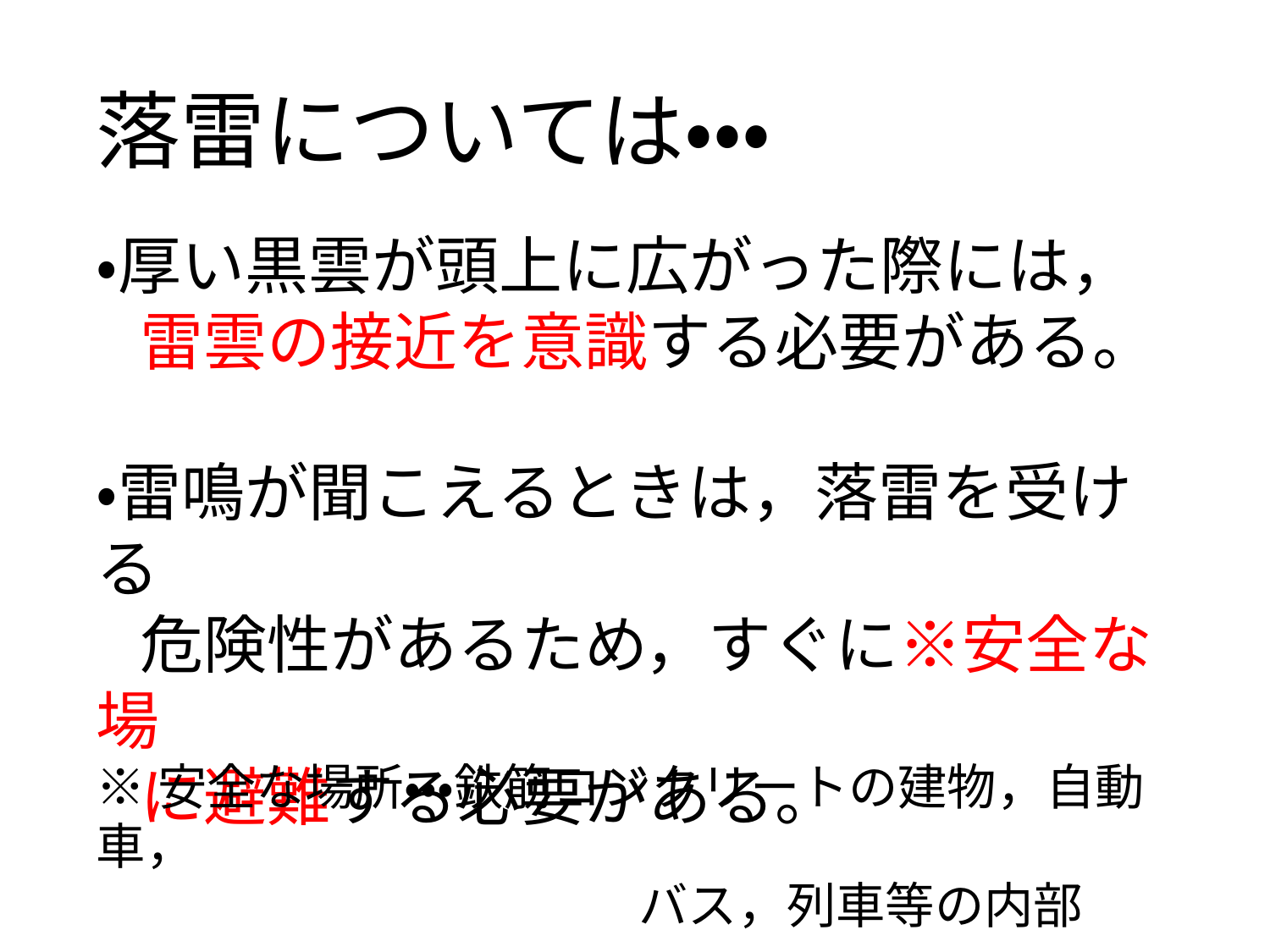

落雷については・・・
・厚い黒雲が頭上に広がった際には，
  雷雲の接近を意識する必要がある。
・雷鳴が聞こえるときは，落雷を受ける
  危険性があるため，すぐに※安全な場
  に避難する必要がある。
※安全な場所・・・鉄筋コンクリートの建物，自動車，
　　　　　　　　　　　バス，列車等の内部